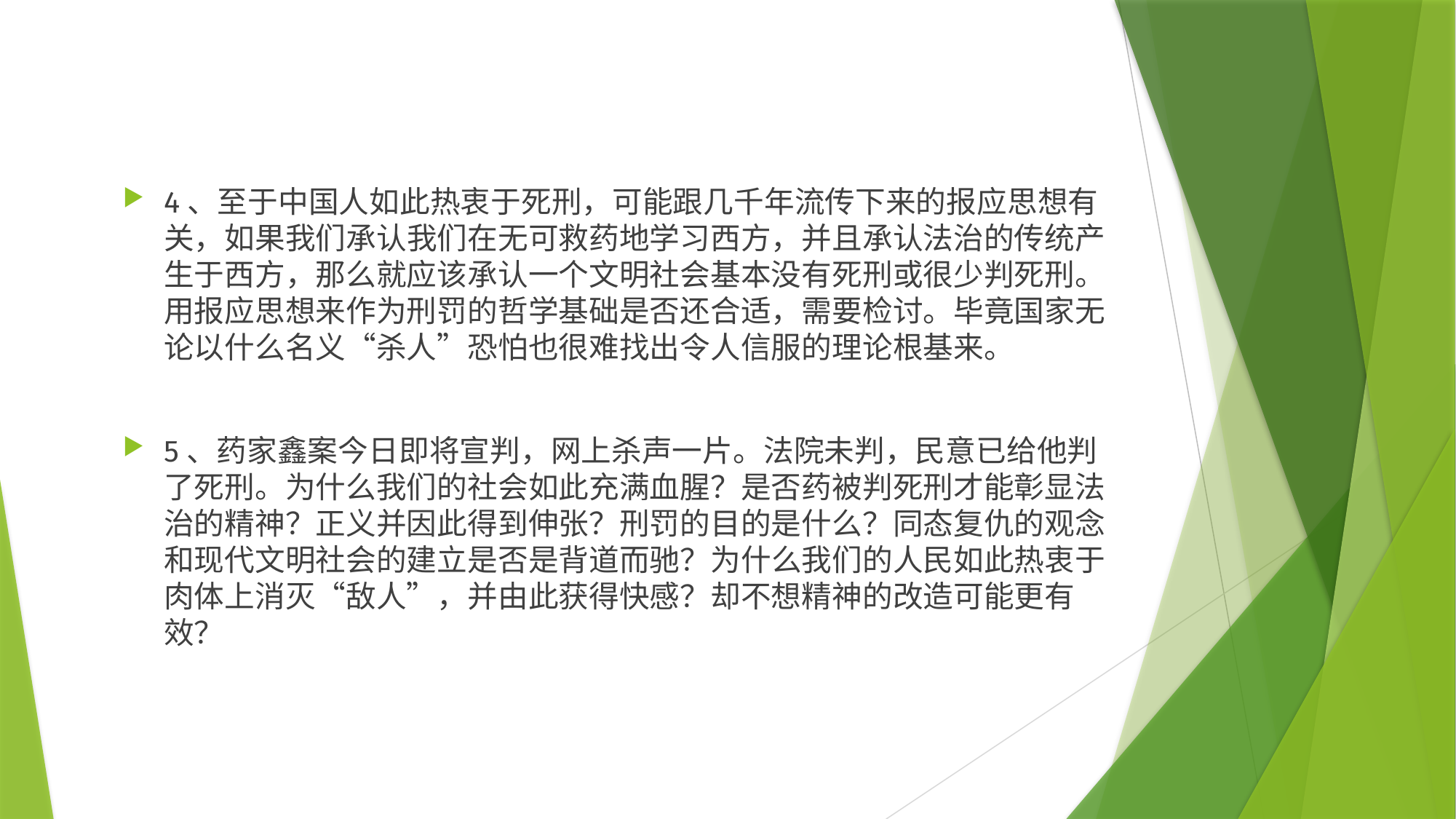

4、至于中国人如此热衷于死刑，可能跟几千年流传下来的报应思想有关，如果我们承认我们在无可救药地学习西方，并且承认法治的传统产生于西方，那么就应该承认一个文明社会基本没有死刑或很少判死刑。用报应思想来作为刑罚的哲学基础是否还合适，需要检讨。毕竟国家无论以什么名义“杀人”恐怕也很难找出令人信服的理论根基来。

5、药家鑫案今日即将宣判，网上杀声一片。法院未判，民意已给他判了死刑。为什么我们的社会如此充满血腥？是否药被判死刑才能彰显法治的精神？正义并因此得到伸张？刑罚的目的是什么？同态复仇的观念和现代文明社会的建立是否是背道而驰？为什么我们的人民如此热衷于肉体上消灭“敌人”，并由此获得快感？却不想精神的改造可能更有效？